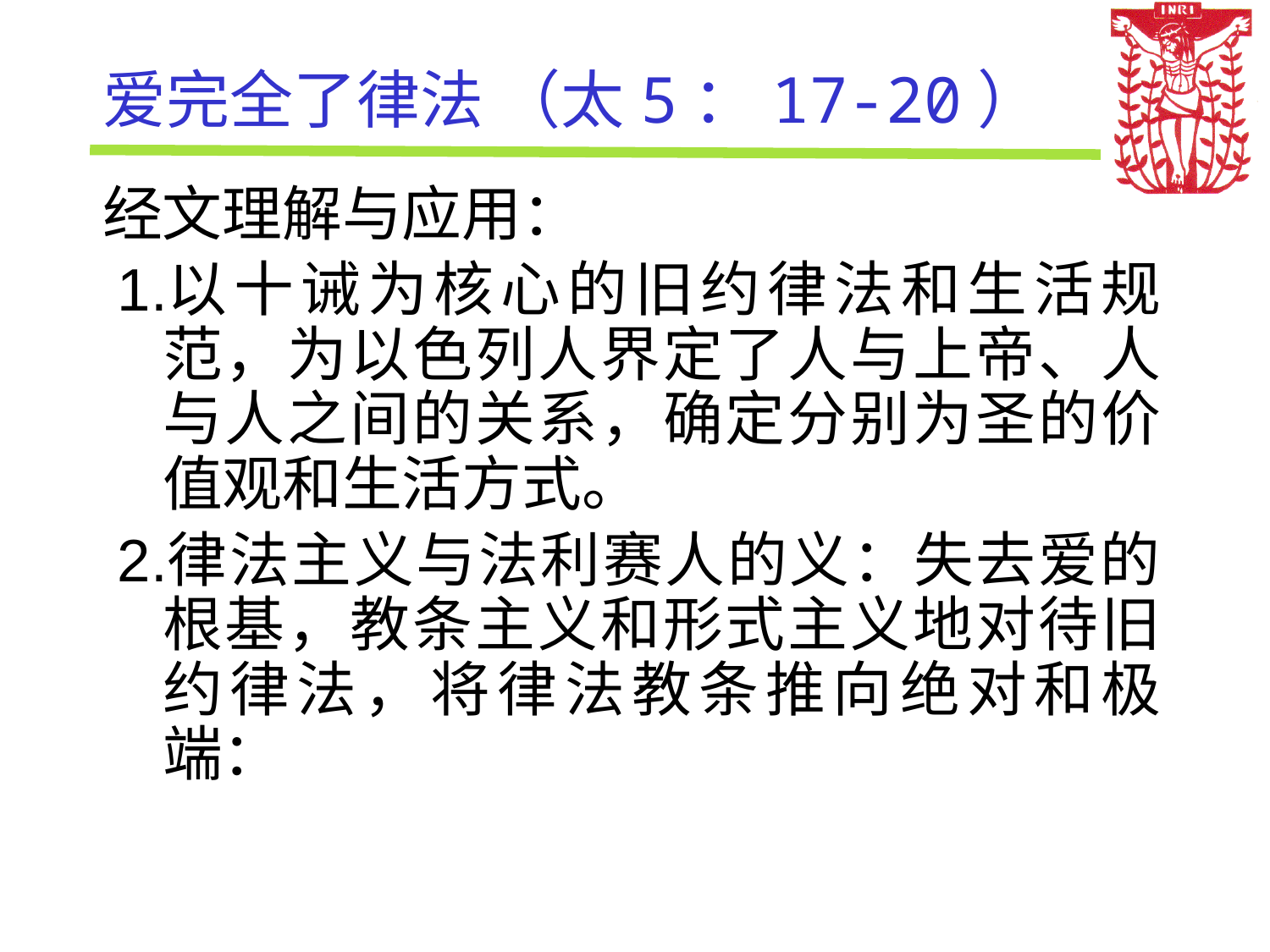

# 爱完全了律法 （太5：17-20）
经文理解与应用：
以十诫为核心的旧约律法和生活规范，为以色列人界定了人与上帝、人与人之间的关系，确定分别为圣的价值观和生活方式。
律法主义与法利赛人的义：失去爱的根基，教条主义和形式主义地对待旧约律法，将律法教条推向绝对和极端：